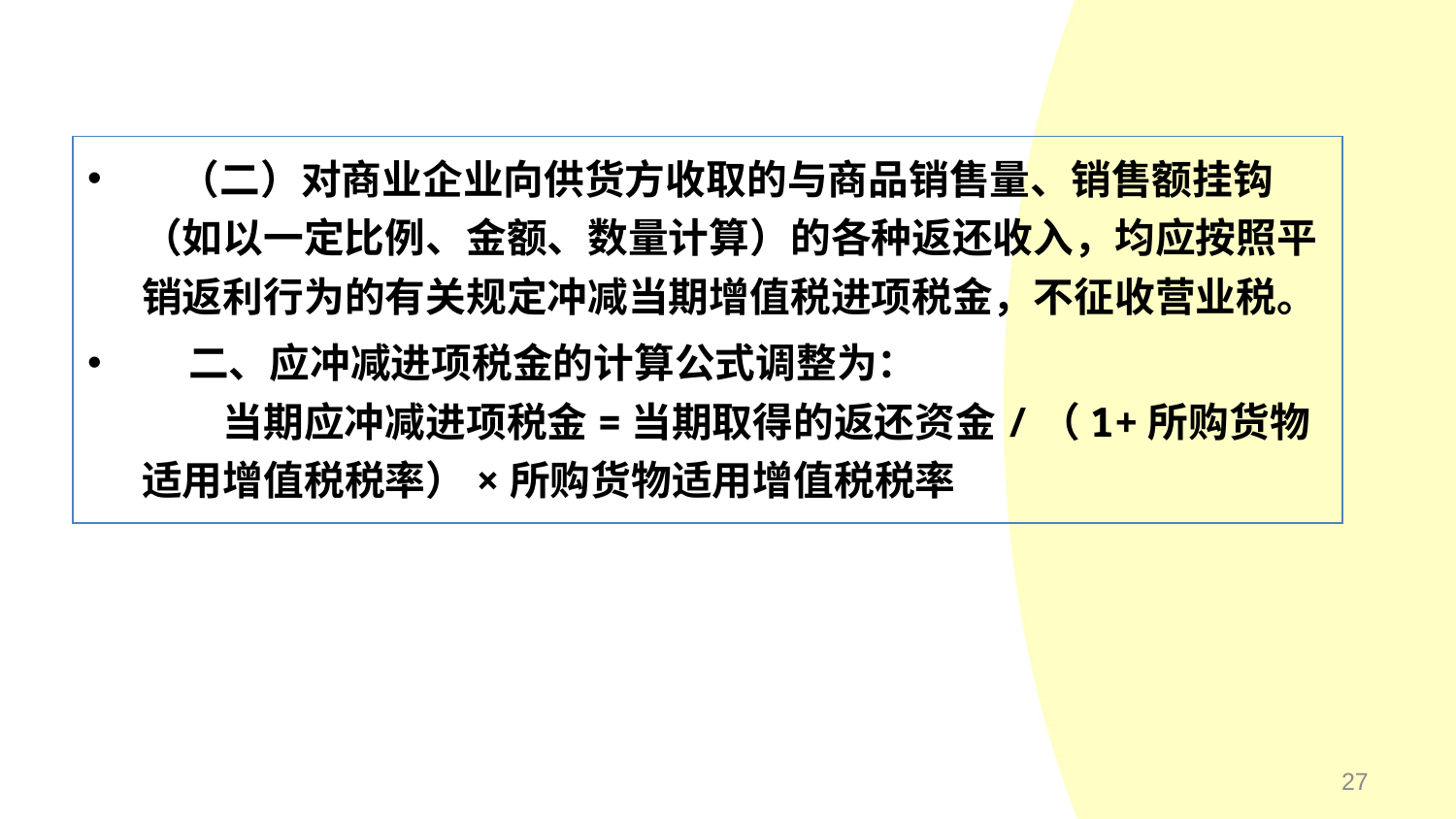

（二）对商业企业向供货方收取的与商品销售量、销售额挂钩（如以一定比例、金额、数量计算）的各种返还收入，均应按照平销返利行为的有关规定冲减当期增值税进项税金，不征收营业税。
    二、应冲减进项税金的计算公式调整为：
　　当期应冲减进项税金=当期取得的返还资金/（1+所购货物适用增值税税率）×所购货物适用增值税税率

27